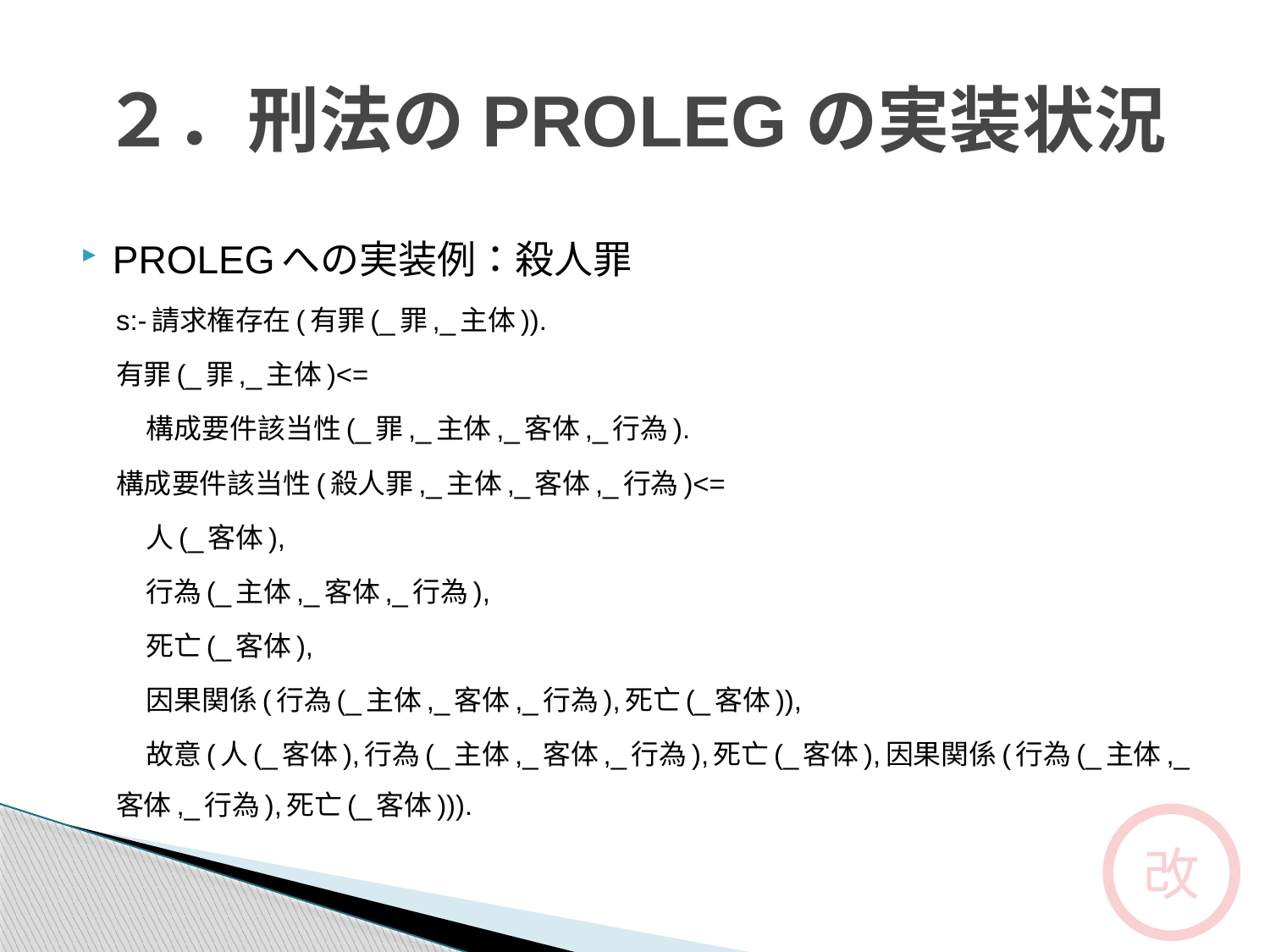

# ２．刑法のPROLEGの実装状況
PROLEGへの実装例：殺人罪
s:-請求権存在(有罪(_罪,_主体)).
有罪(_罪,_主体)<=
    構成要件該当性(_罪,_主体,_客体,_行為).
構成要件該当性(殺人罪,_主体,_客体,_行為)<=
    人(_客体),
    行為(_主体,_客体,_行為),
    死亡(_客体),
    因果関係(行為(_主体,_客体,_行為),死亡(_客体)),
    故意(人(_客体),行為(_主体,_客体,_行為),死亡(_客体),因果関係(行為(_主体,_客体,_行為),死亡(_客体))).

改